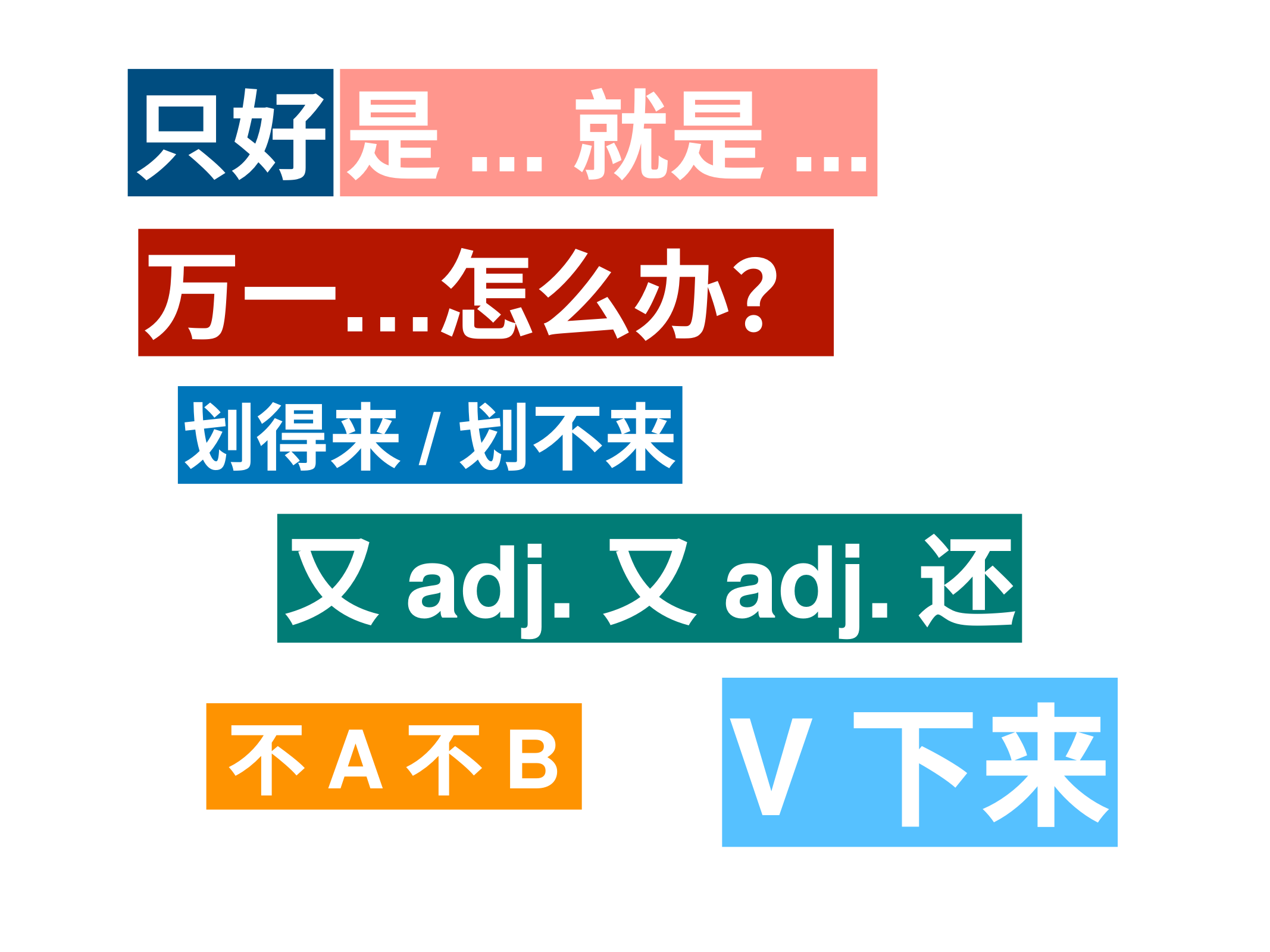

只好
是...就是...
万一…怎么办？
划得来/划不来
又adj.又adj.还
V下来
不A不B